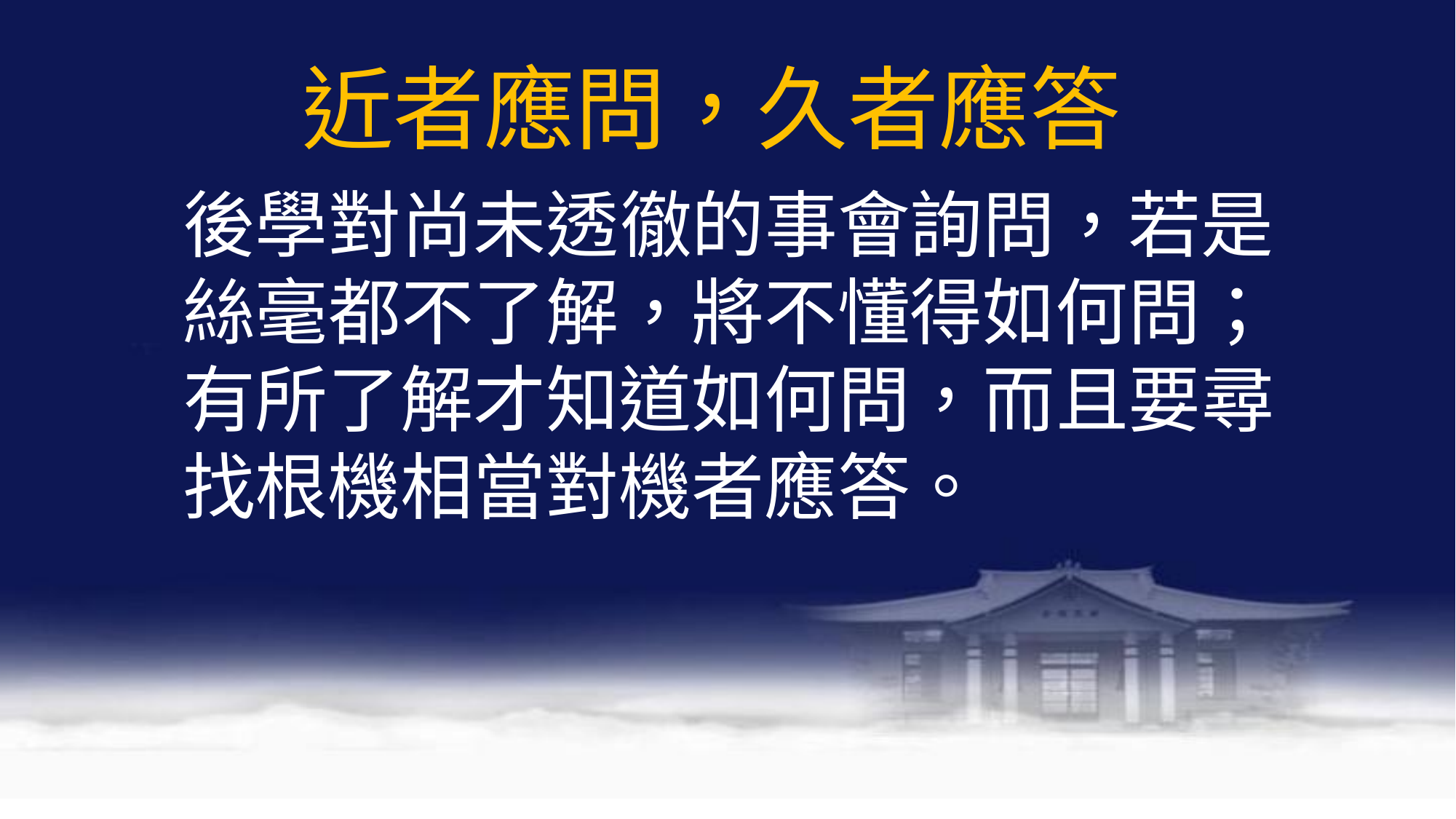

近者應問，久者應答
後學對尚未透徹的事會詢問，若是絲毫都不了解，將不懂得如何問；有所了解才知道如何問，而且要尋找根機相當對機者應答。